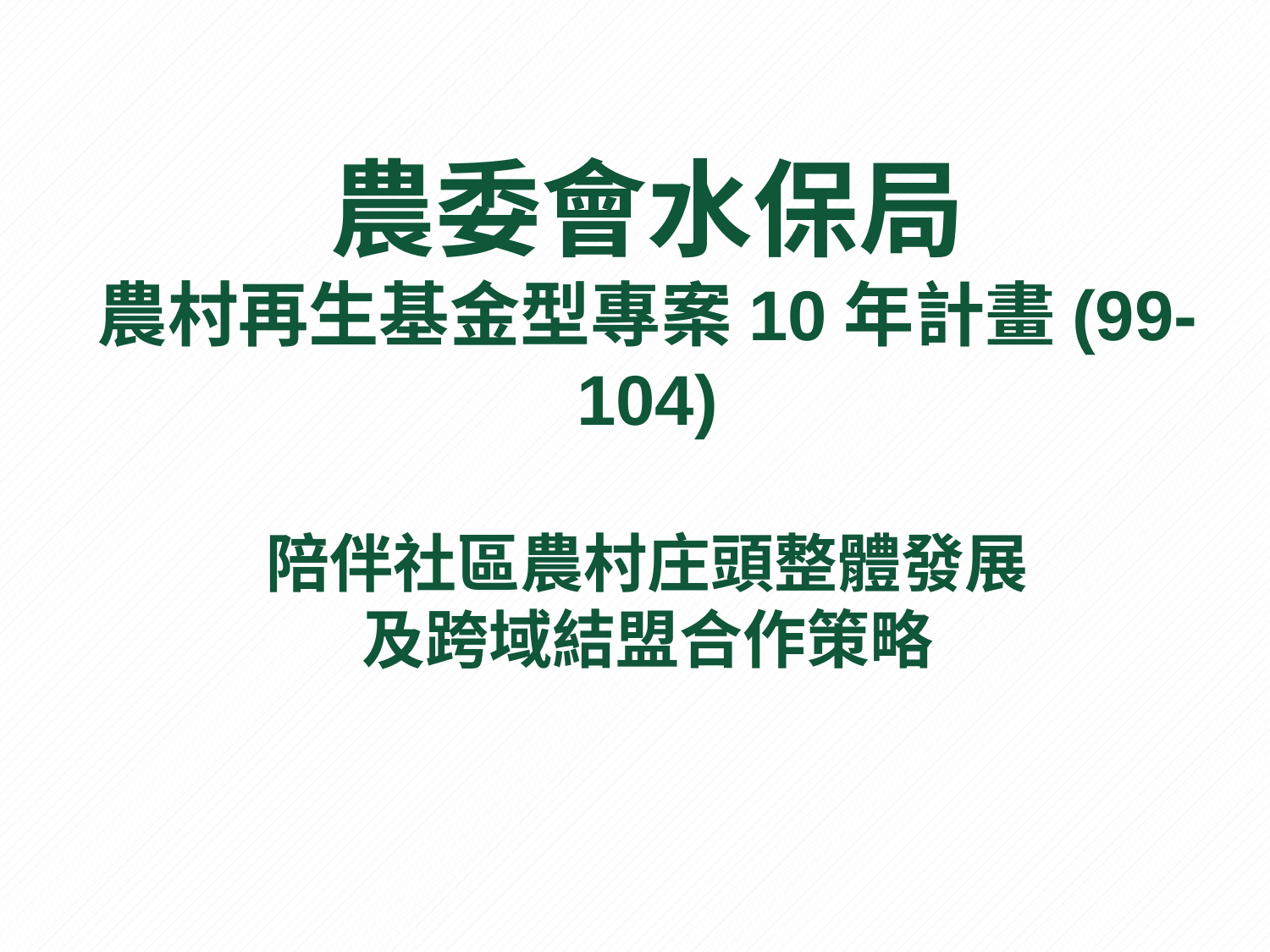

農委會水保局
農村再生基金型專案10年計畫(99-104)

陪伴社區農村庄頭整體發展
及跨域結盟合作策略